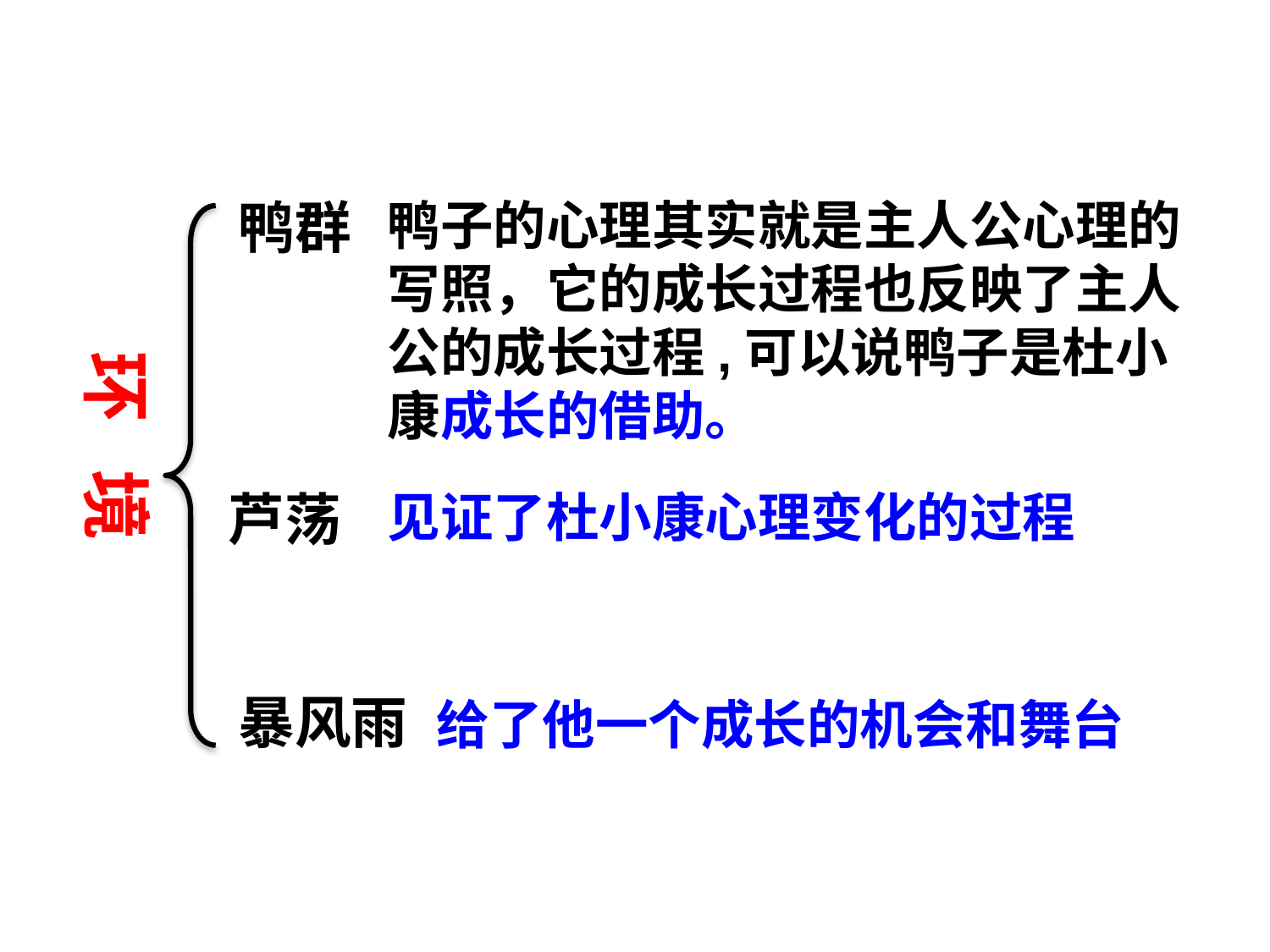

鸭群
鸭子的心理其实就是主人公心理的写照，它的成长过程也反映了主人公的成长过程,可以说鸭子是杜小康成长的借助。

环   境
见证了杜小康心理变化的过程
芦荡
暴风雨
给了他一个成长的机会和舞台